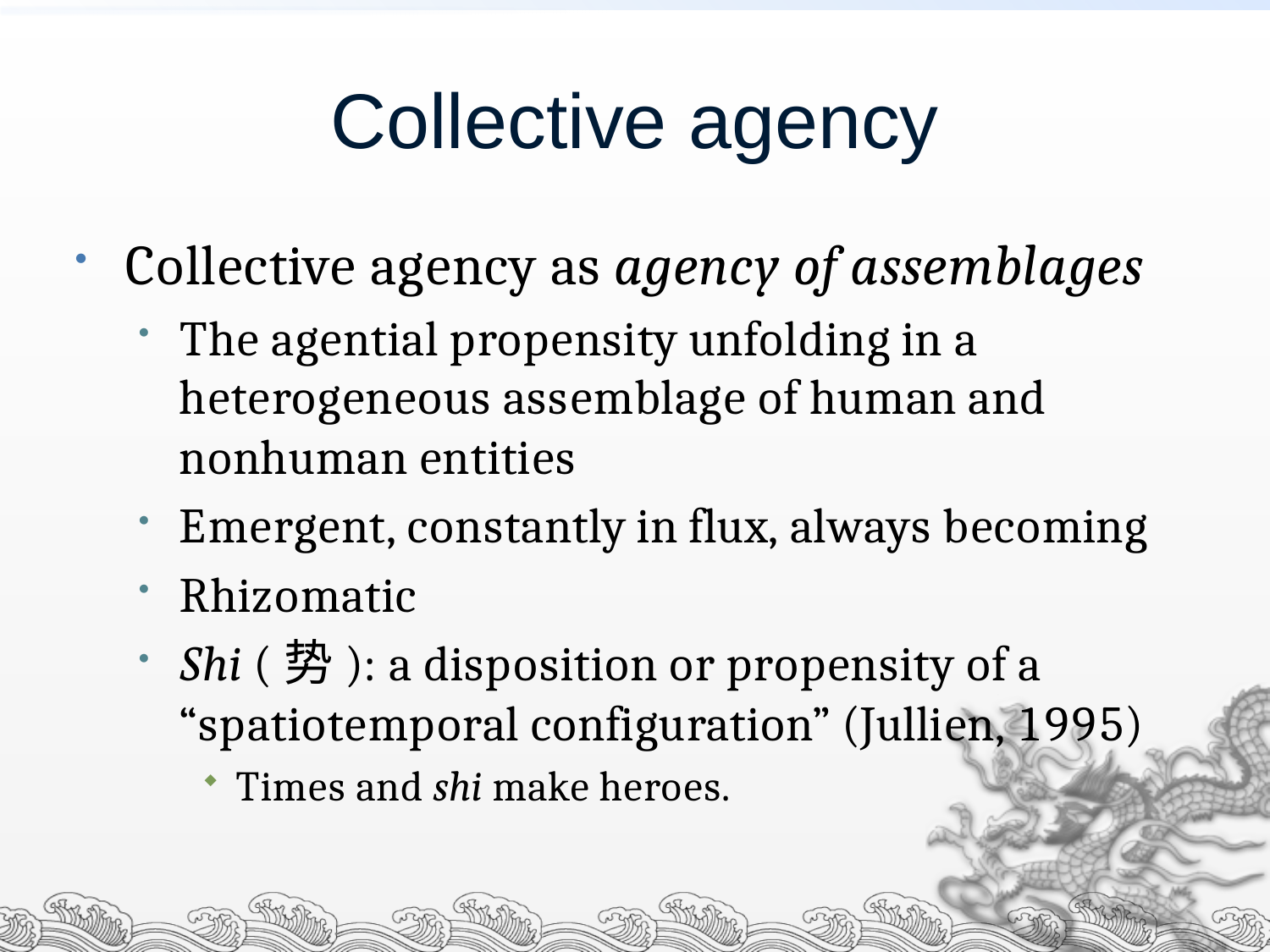

# Collective agency
Collective agency as agency of assemblages
The agential propensity unfolding in a heterogeneous assemblage of human and nonhuman entities
Emergent, constantly in flux, always becoming
Rhizomatic
Shi (势): a disposition or propensity of a “spatiotemporal configuration” (Jullien, 1995)
Times and shi make heroes.